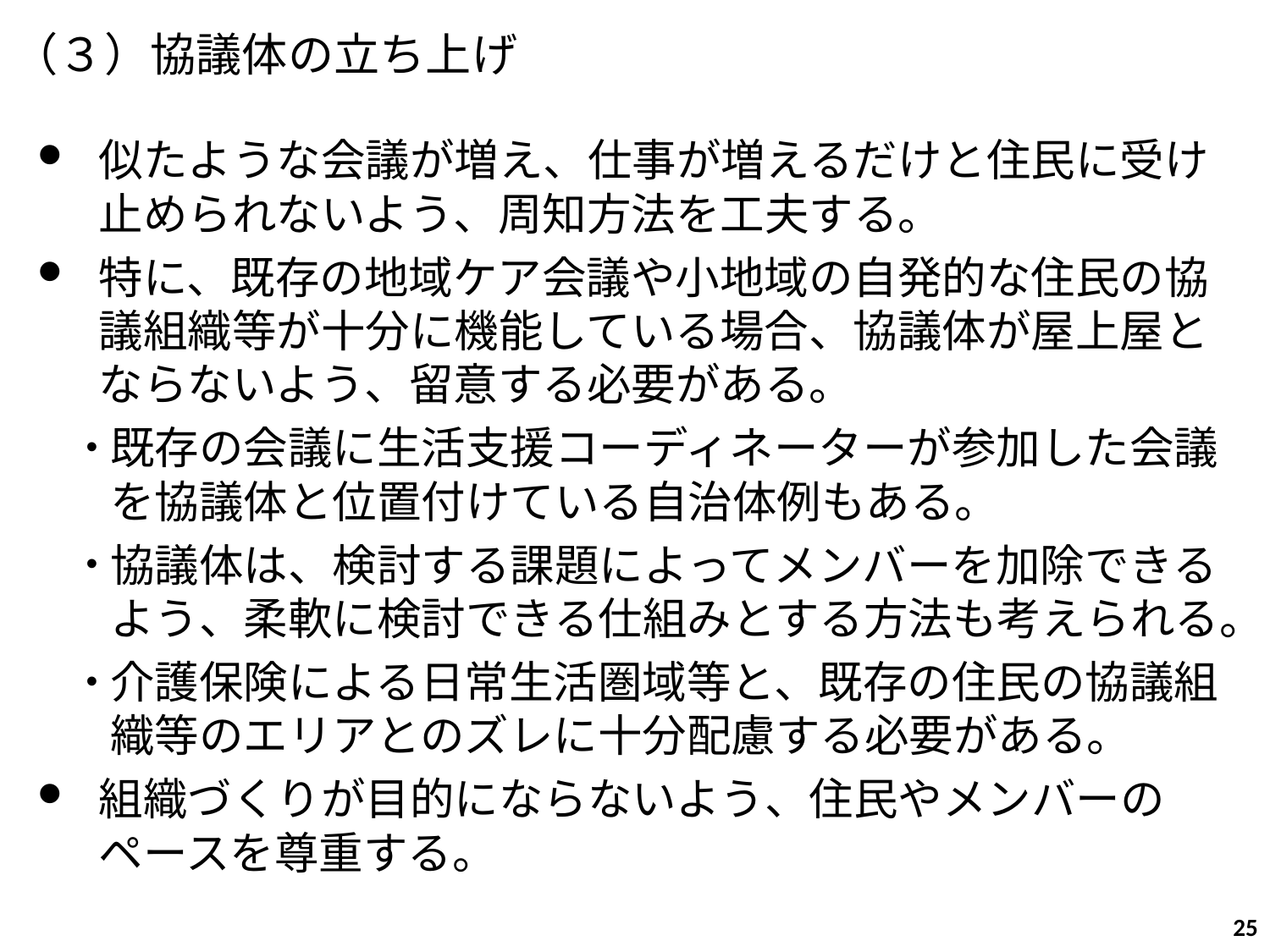

（３）協議体の立ち上げ
似たような会議が増え、仕事が増えるだけと住民に受け止められないよう、周知方法を工夫する。
特に、既存の地域ケア会議や小地域の自発的な住民の協議組織等が十分に機能している場合、協議体が屋上屋とならないよう、留意する必要がある。
既存の会議に生活支援コーディネーターが参加した会議を協議体と位置付けている自治体例もある。
協議体は、検討する課題によってメンバーを加除できるよう、柔軟に検討できる仕組みとする方法も考えられる。
介護保険による日常生活圏域等と、既存の住民の協議組織等のエリアとのズレに十分配慮する必要がある。
組織づくりが目的にならないよう、住民やメンバーのペースを尊重する。
25